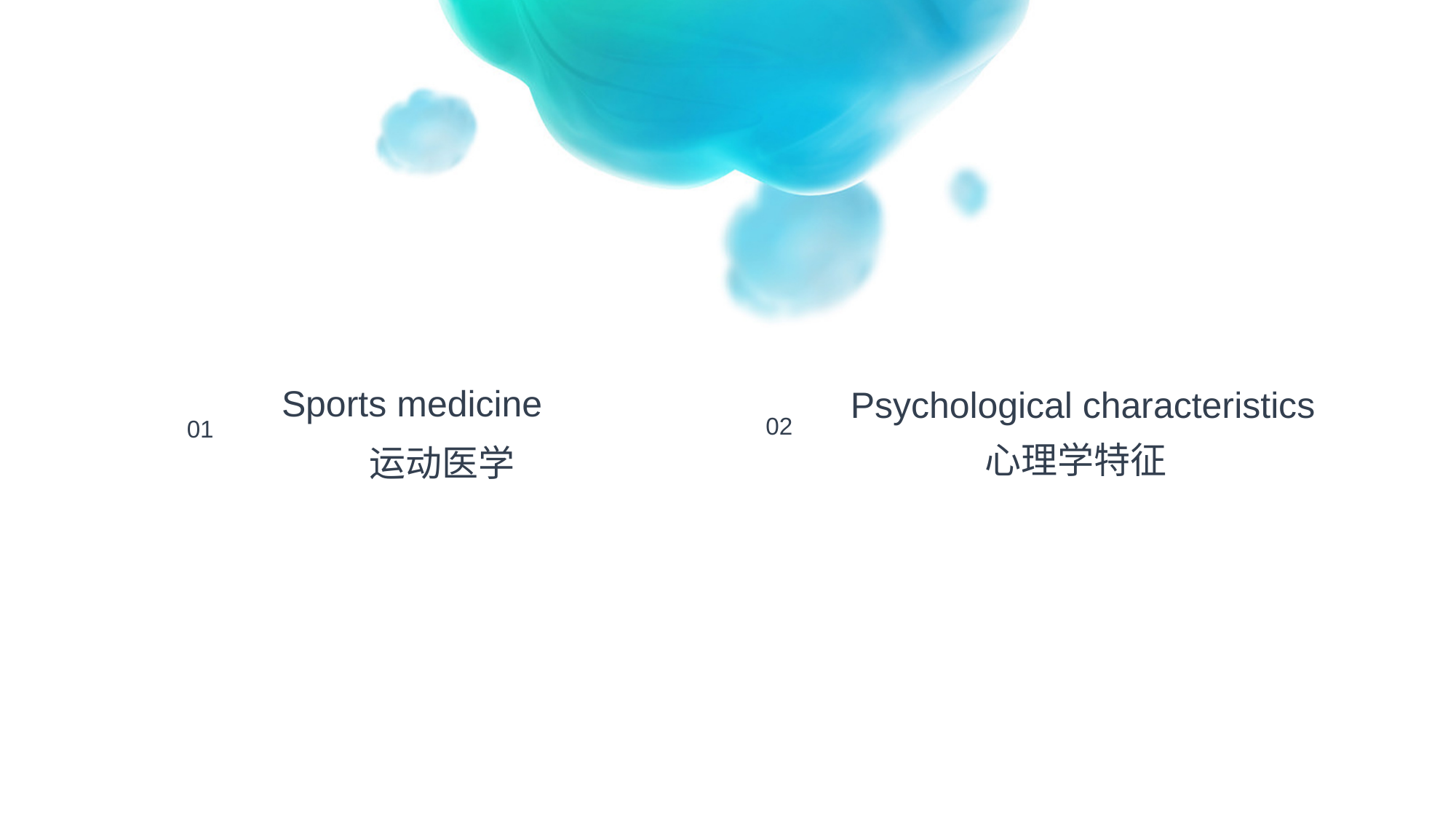

Sports medicine
Psychological characteristics
02
01
心理学特征
运动医学